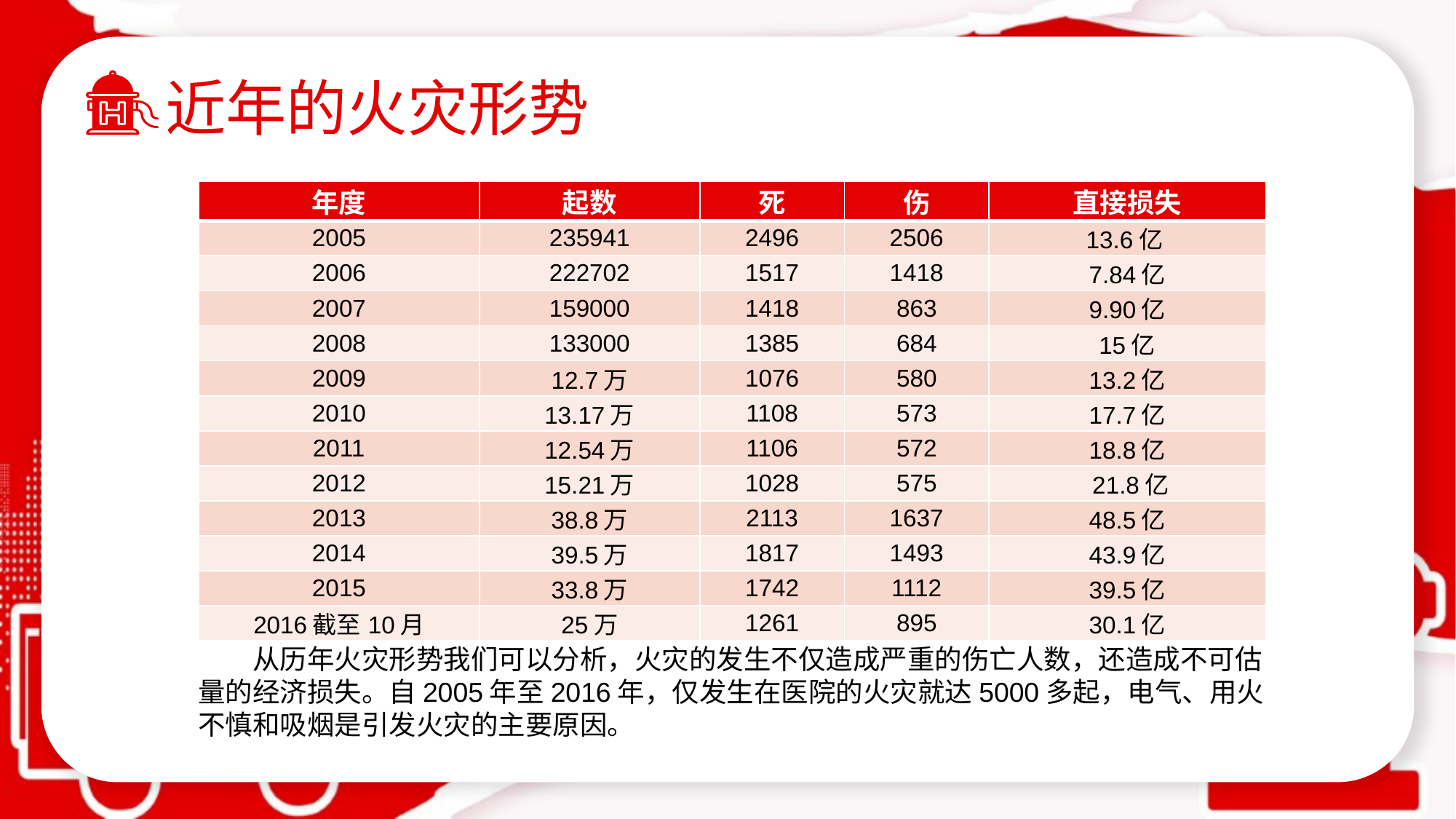

近年的火灾形势

| 年度 | 起数 | 死 | 伤 | 直接损失 |
| --- | --- | --- | --- | --- |
| 2005 | 235941 | 2496 | 2506 | 13.6亿 |
| 2006 | 222702 | 1517 | 1418 | 7.84亿 |
| 2007 | 159000 | 1418 | 863 | 9.90亿 |
| 2008 | 133000 | 1385 | 684 | 15亿 |
| 2009 | 12.7万 | 1076 | 580 | 13.2亿 |
| 2010 | 13.17万 | 1108 | 573 | 17.7亿 |
| 2011 | 12.54万 | 1106 | 572 | 18.8亿 |
| 2012 | 15.21万 | 1028 | 575 | 21.8亿 |
| 2013 | 38.8万 | 2113 | 1637 | 48.5亿 |
| 2014 | 39.5万 | 1817 | 1493 | 43.9亿 |
| 2015 | 33.8万 | 1742 | 1112 | 39.5亿 |
| 2016截至10月 | 25万 | 1261 | 895 | 30.1亿 |
从历年火灾形势我们可以分析，火灾的发生不仅造成严重的伤亡人数，还造成不可估量的经济损失。自2005年至2016年，仅发生在医院的火灾就达5000多起，电气、用火不慎和吸烟是引发火灾的主要原因。